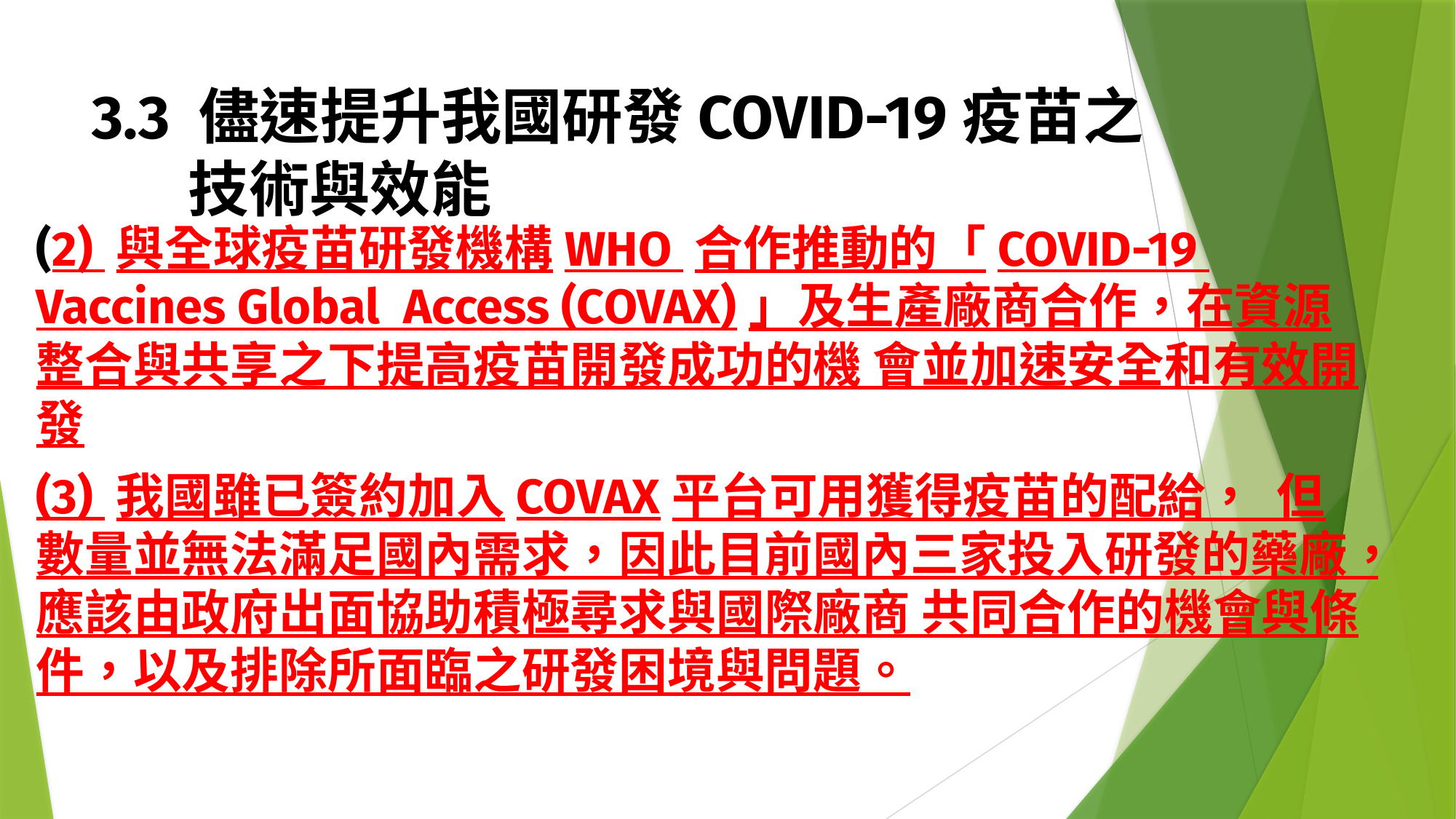

# 3.3 儘速提升我國研發COVID-19疫苗之 技術與效能
(2) 與全球疫苗研發機構WHO 合作推動的「COVID-19  Vaccines Global  Access (COVAX)」及生產廠商合作，在資源整合與共享之下提高疫苗開發成功的機 會並加速安全和有效開發
(3) 我國雖已簽約加入COVAX平台可用獲得疫苗的配給，  但 數量並無法滿足國內需求，因此目前國內三家投入研發的藥廠，應該由政府出面協助積極尋求與國際廠商 共同合作的機會與條件，以及排除所面臨之研發困境與問題。